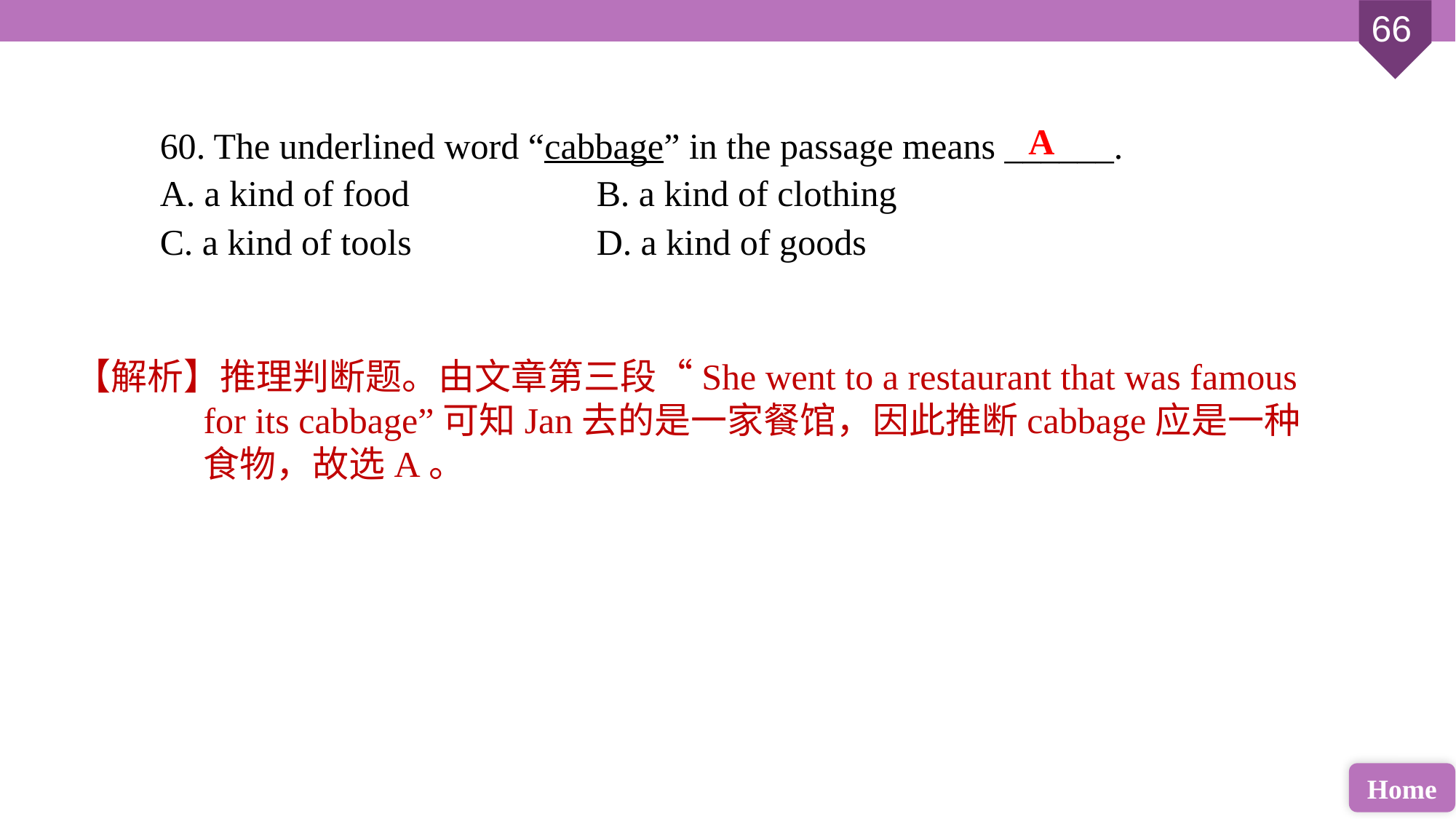

60. The underlined word “cabbage” in the passage means ______.
A. a kind of food 		B. a kind of clothing
C. a kind of tools 		D. a kind of goods
A
【解析】推理判断题。由文章第三段“She went to a restaurant that was famous for its cabbage”可知Jan去的是一家餐馆，因此推断cabbage应是一种食物，故选A。